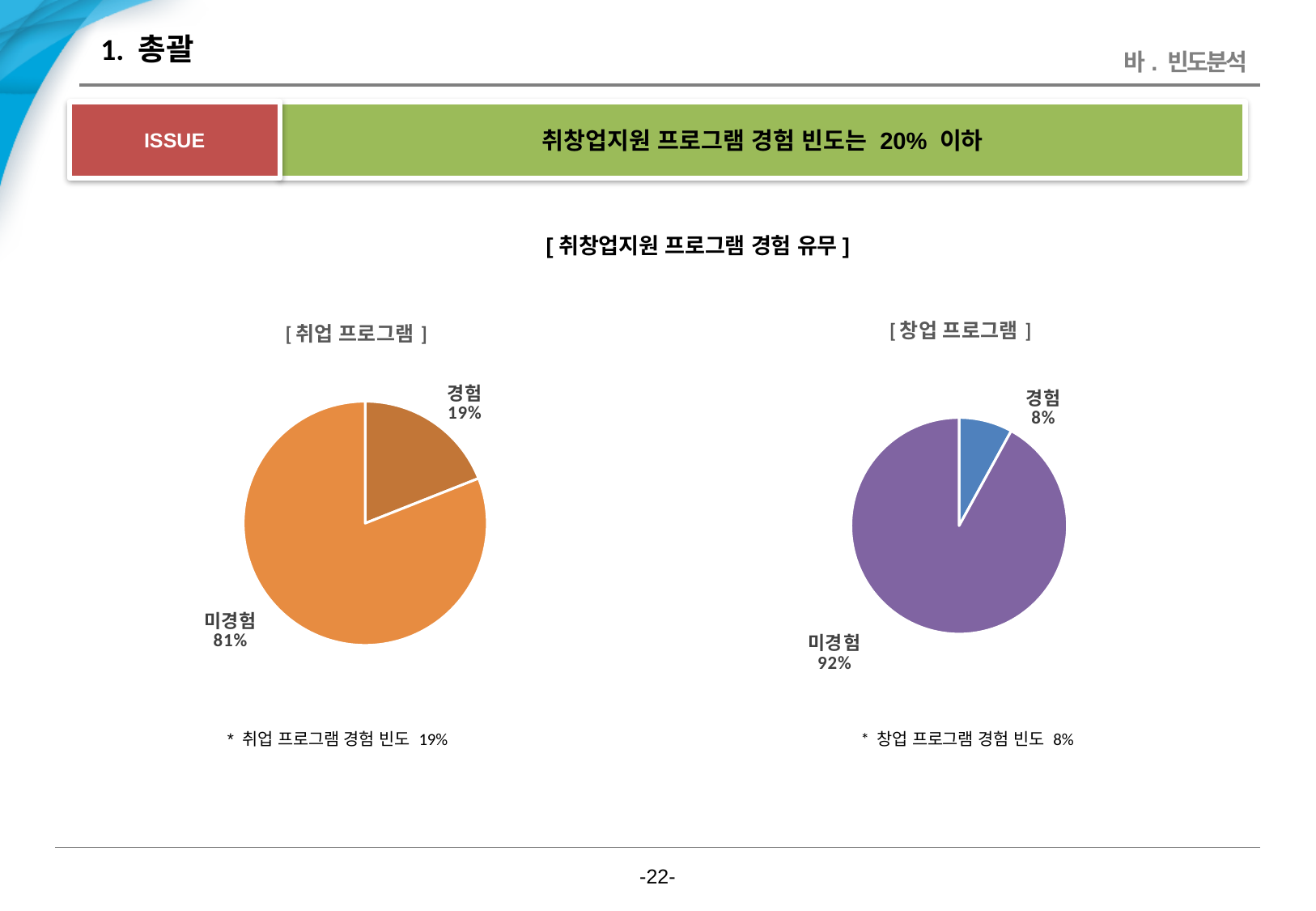

# 1. 총괄
바. 빈도분석
ISSUE
취창업지원 프로그램 경험 빈도는 20% 이하
[취창업지원 프로그램 경험 유무]

### Chart: [취업 프로그램]

| Category | 응답수 |
|---|---|
| 경험 | 19.0 |
| 미경험 | 81.0 |

### Chart: [창업 프로그램]

| Category | 응답수 |
|---|---|
| 경험 | 8.0 |
| 미경험 | 92.0 |
* 취업 프로그램 경험 빈도 19%
* 창업 프로그램 경험 빈도 8%
-22-